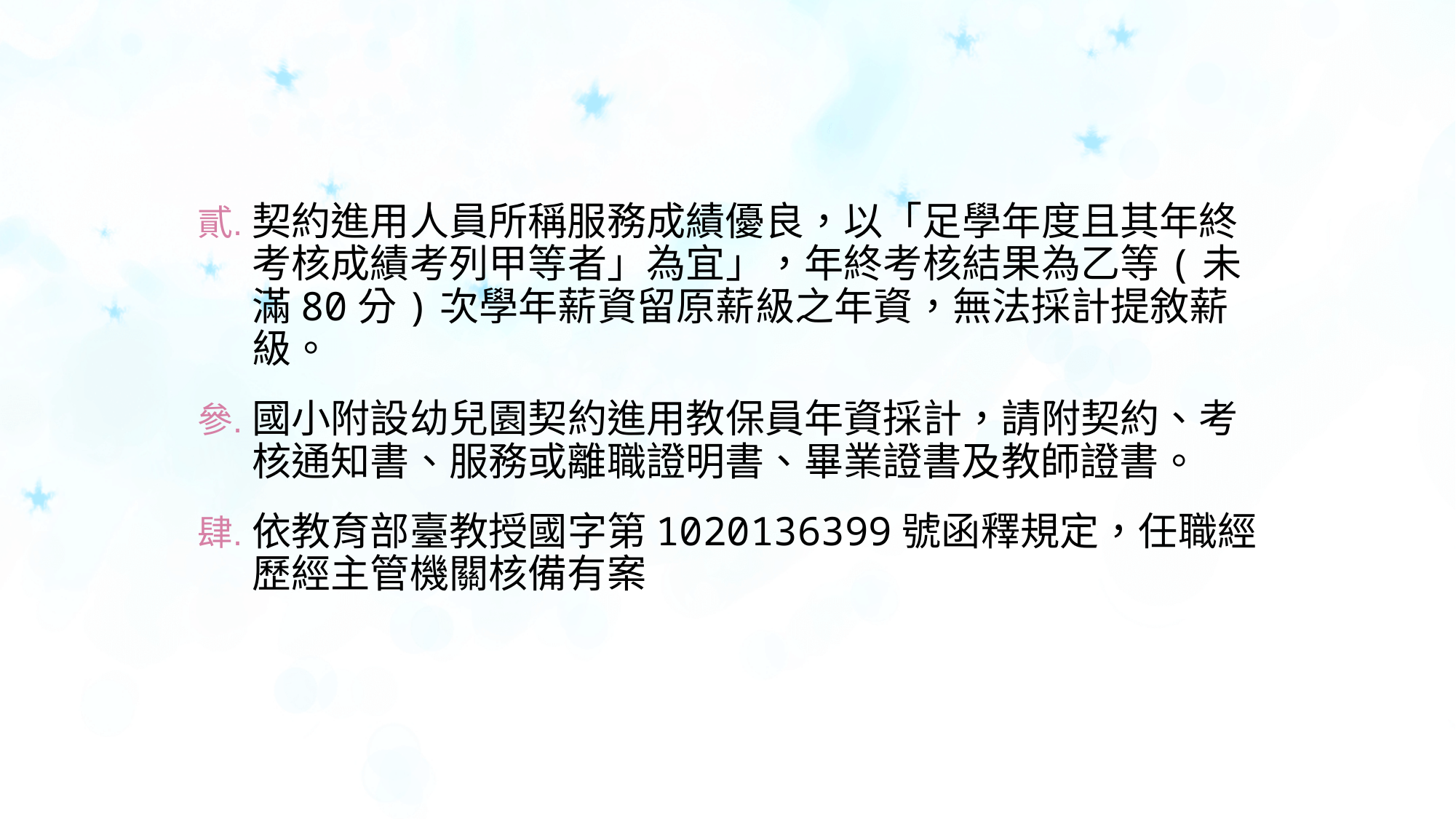

契約進用人員所稱服務成績優良，以「足學年度且其年終考核成績考列甲等者」為宜」，年終考核結果為乙等(未滿80分)次學年薪資留原薪級之年資，無法採計提敘薪級。
國小附設幼兒園契約進用教保員年資採計，請附契約、考核通知書、服務或離職證明書、畢業證書及教師證書。
依教育部臺教授國字第1020136399號函釋規定，任職經歷經主管機關核備有案